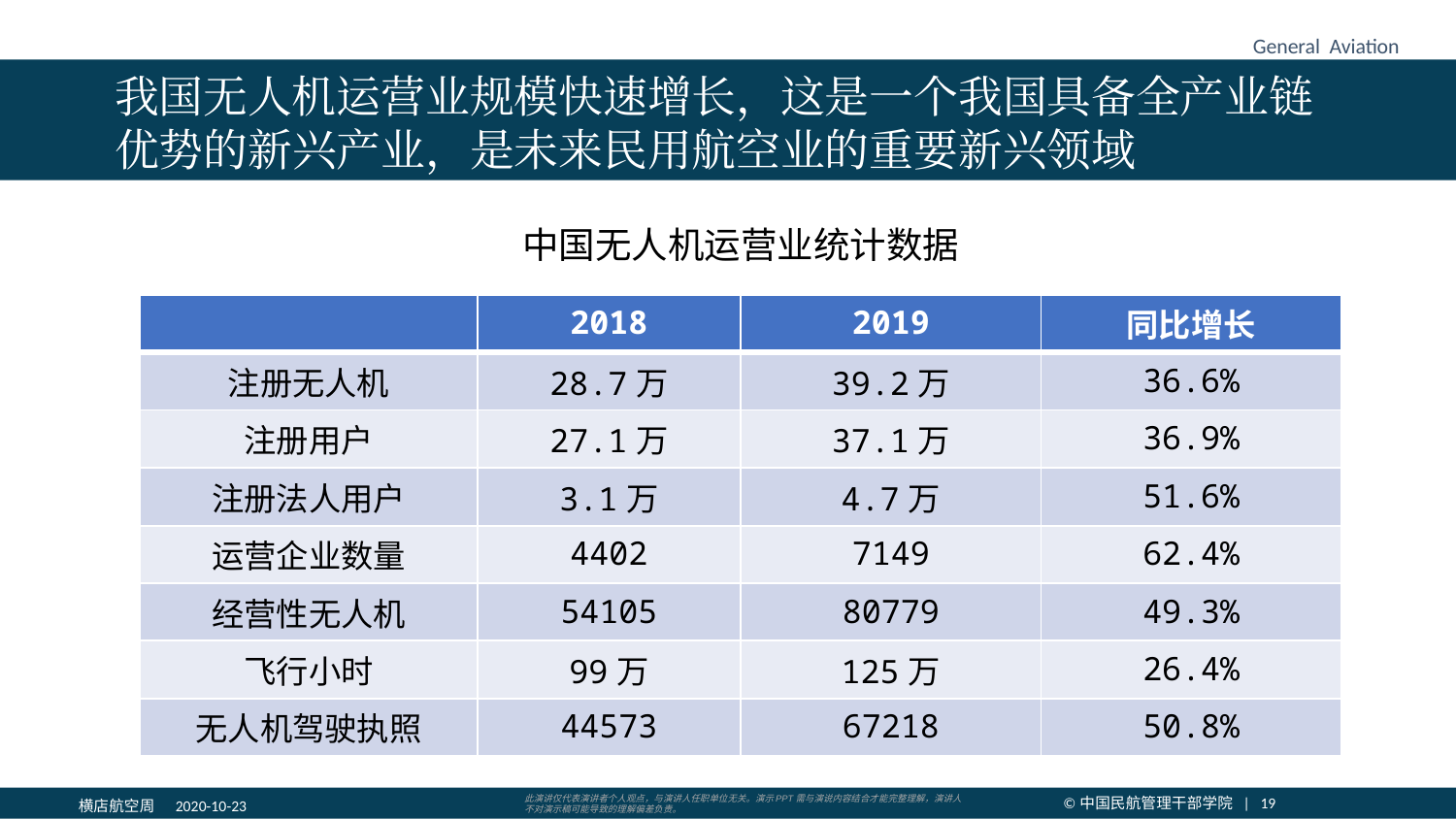

# 我国无人机运营业规模快速增长，这是一个我国具备全产业链优势的新兴产业，是未来民用航空业的重要新兴领域
中国无人机运营业统计数据
|  | 2018 | 2019 | 同比增长 |
| --- | --- | --- | --- |
| 注册无人机 | 28.7万 | 39.2万 | 36.6% |
| 注册用户 | 27.1万 | 37.1万 | 36.9% |
| 注册法人用户 | 3.1万 | 4.7万 | 51.6% |
| 运营企业数量 | 4402 | 7149 | 62.4% |
| 经营性无人机 | 54105 | 80779 | 49.3% |
| 飞行小时 | 99万 | 125万 | 26.4% |
| 无人机驾驶执照 | 44573 | 67218 | 50.8% |